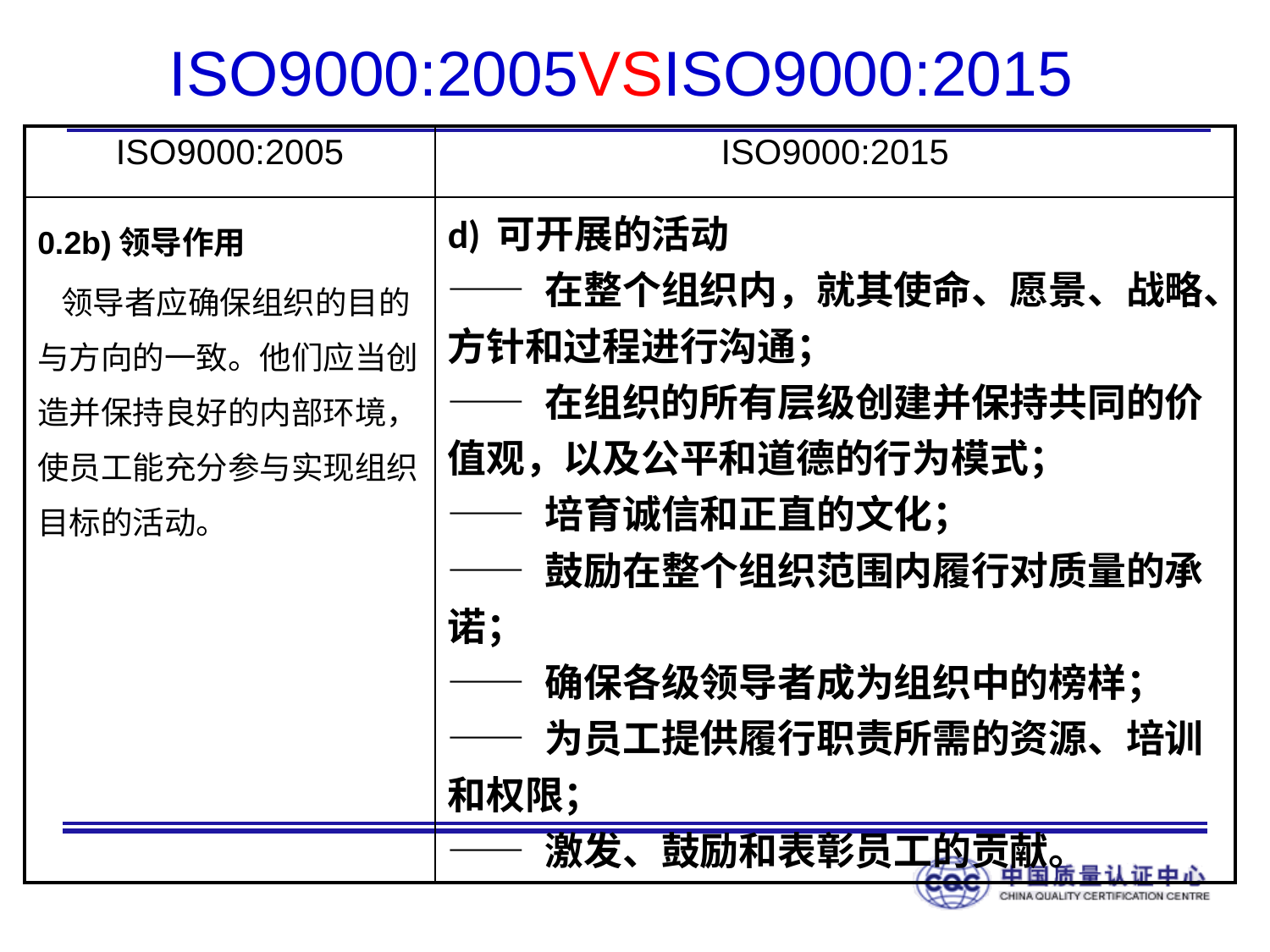

# ISO9000:2005VSISO9000:2015
| ISO9000:2005 | ISO9000:2015 |
| --- | --- |
| 0.2b)领导作用 领导者应确保组织的目的与方向的一致。他们应当创造并保持良好的内部环境，使员工能充分参与实现组织目标的活动。 | d) 可开展的活动 —— 在整个组织内，就其使命、愿景、战略、方针和过程进行沟通； —— 在组织的所有层级创建并保持共同的价值观，以及公平和道德的行为模式； —— 培育诚信和正直的文化； —— 鼓励在整个组织范围内履行对质量的承诺； —— 确保各级领导者成为组织中的榜样； —— 为员工提供履行职责所需的资源、培训和权限； —— 激发、鼓励和表彰员工的贡献。 |